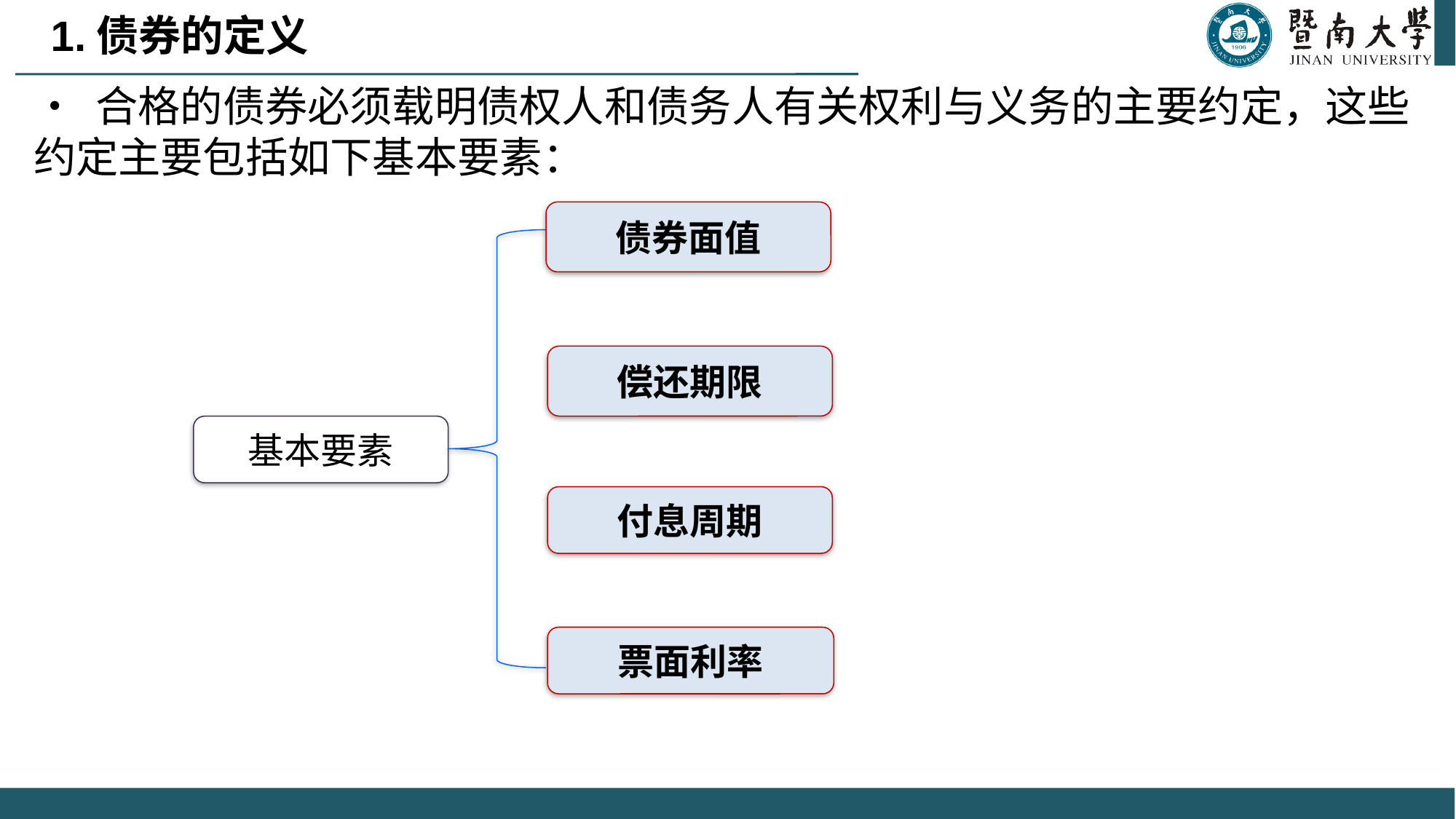

# 1.债券的定义
• 合格的债券必须载明债权人和债务人有关权利与义务的主要约定，这些约定主要包括如下基本要素：
债券面值
偿还期限
付息周期

基本要素
票面利率